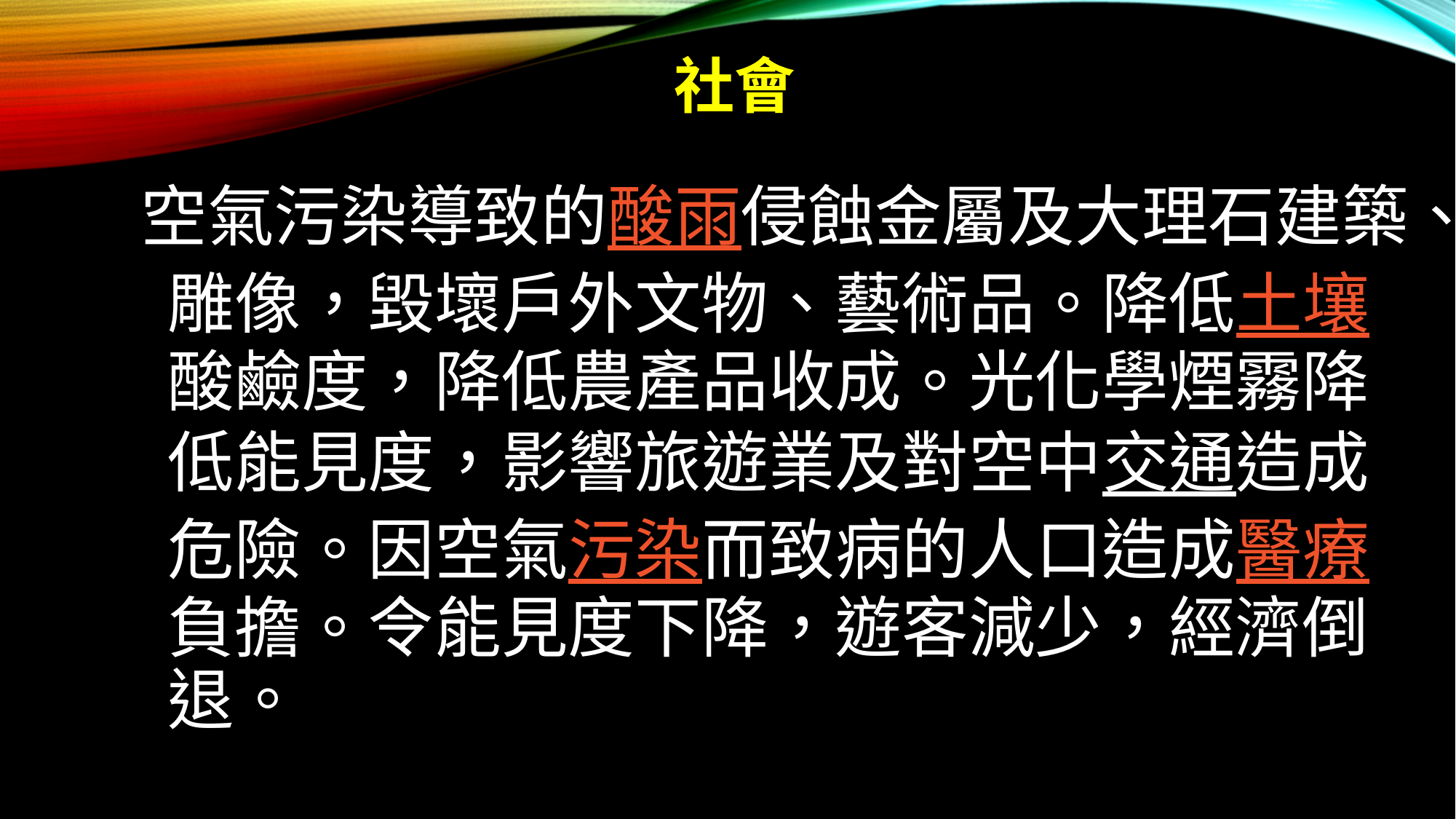

# 社會
空氣污染導致的酸雨侵蝕金屬及大理石建築、雕像，毀壞戶外文物、藝術品。降低土壤酸鹼度，降低農產品收成。光化學煙霧降低能見度，影響旅遊業及對空中交通造成危險。因空氣污染而致病的人口造成醫療負擔。令能見度下降，遊客減少，經濟倒退。